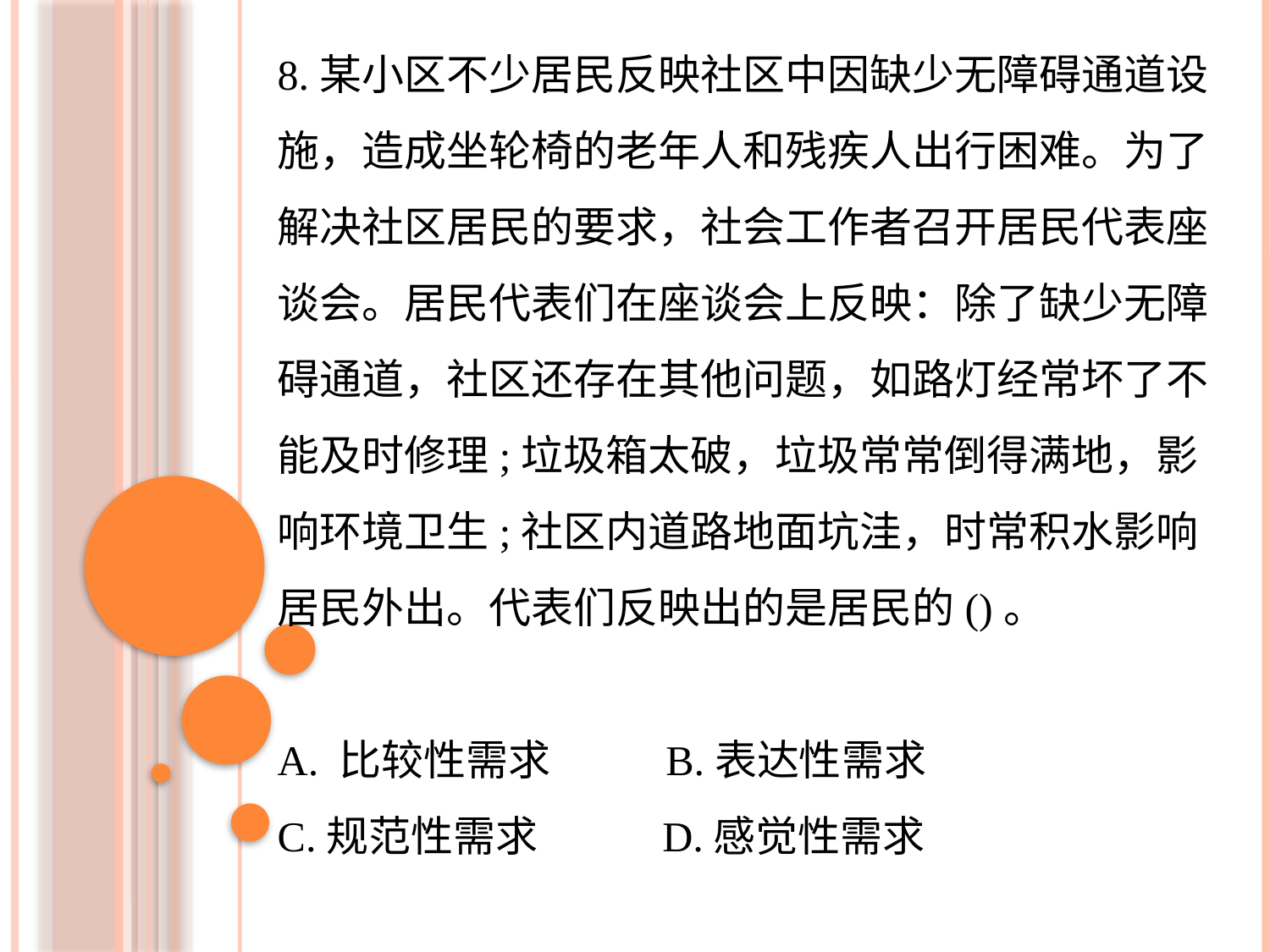

8.某小区不少居民反映社区中因缺少无障碍通道设施，造成坐轮椅的老年人和残疾人出行困难。为了解决社区居民的要求，社会工作者召开居民代表座谈会。居民代表们在座谈会上反映：除了缺少无障碍通道，社区还存在其他问题，如路灯经常坏了不能及时修理;垃圾箱太破，垃圾常常倒得满地，影响环境卫生;社区内道路地面坑洼，时常积水影响居民外出。代表们反映出的是居民的()。

A. 比较性需求           B.表达性需求
C.规范性需求            D.感觉性需求